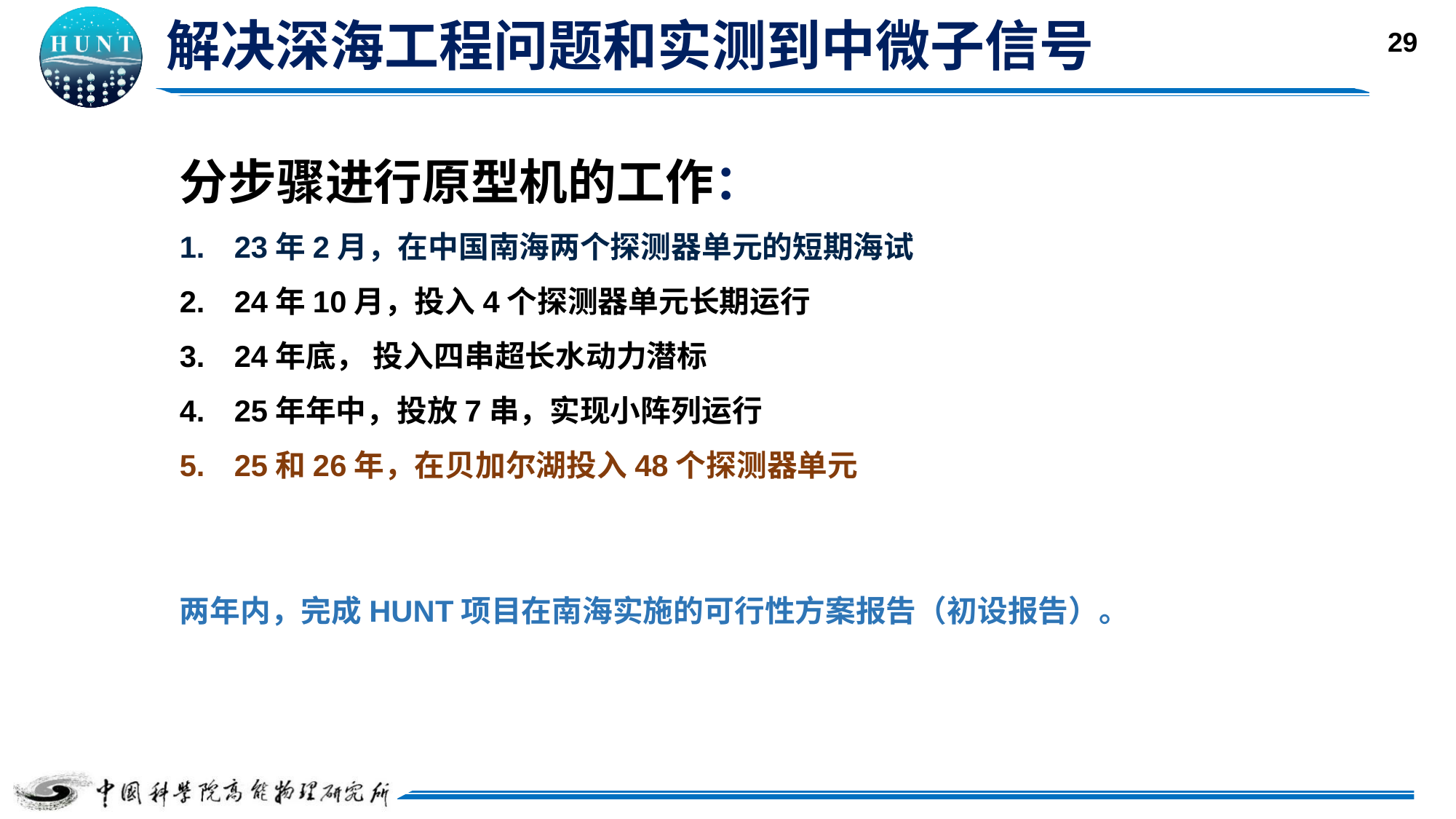

解决深海工程问题和实测到中微子信号
分步骤进行原型机的工作：
23年2月，在中国南海两个探测器单元的短期海试
24年10月，投入4个探测器单元长期运行
24年底， 投入四串超长水动力潜标
25年年中，投放7串，实现小阵列运行
25和26年，在贝加尔湖投入48个探测器单元

两年内，完成HUNT项目在南海实施的可行性方案报告（初设报告）。